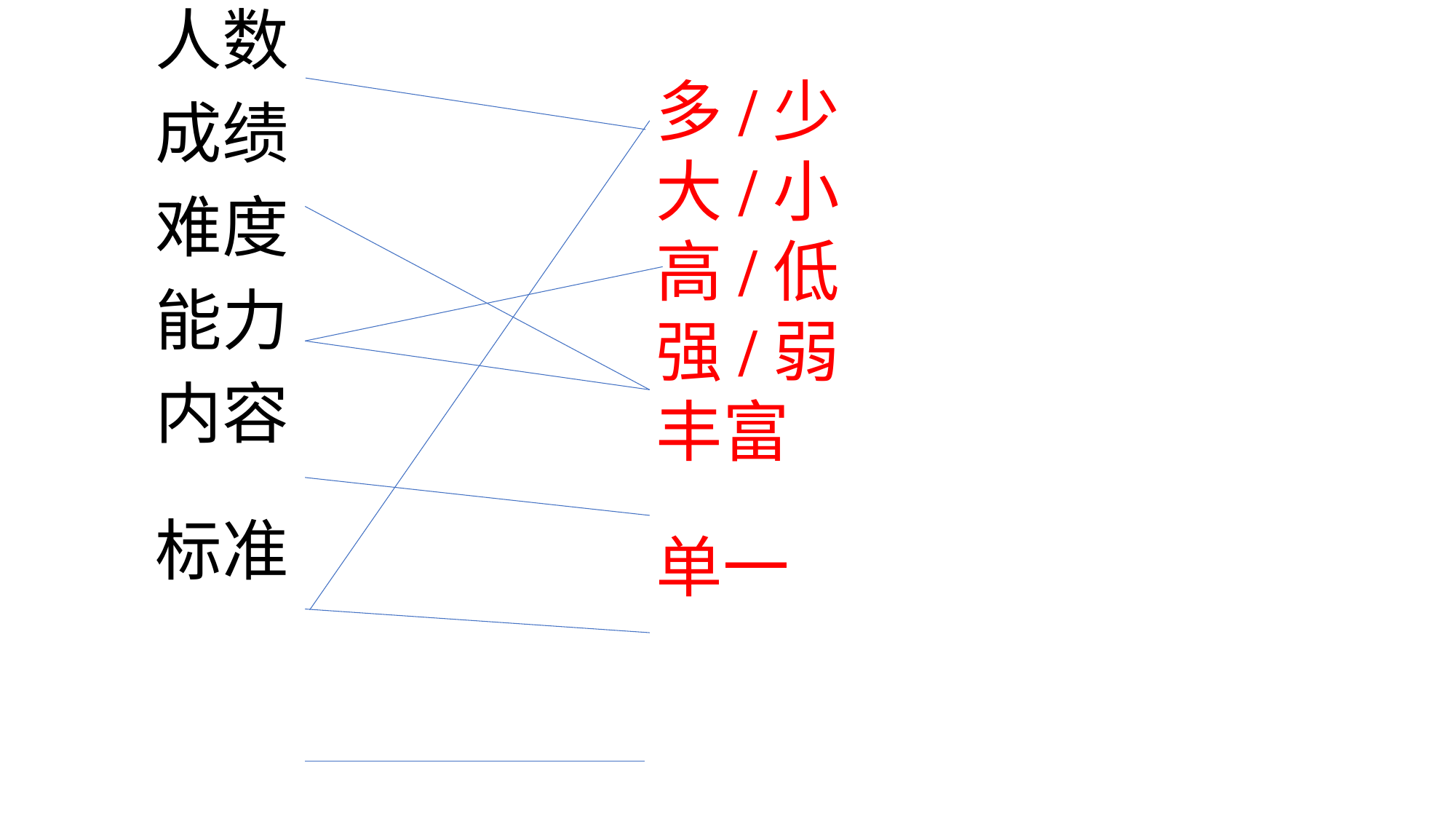

人数
成绩
难度
能力
内容
标准
多/少
大/小
高/低
强/弱
丰富
单一